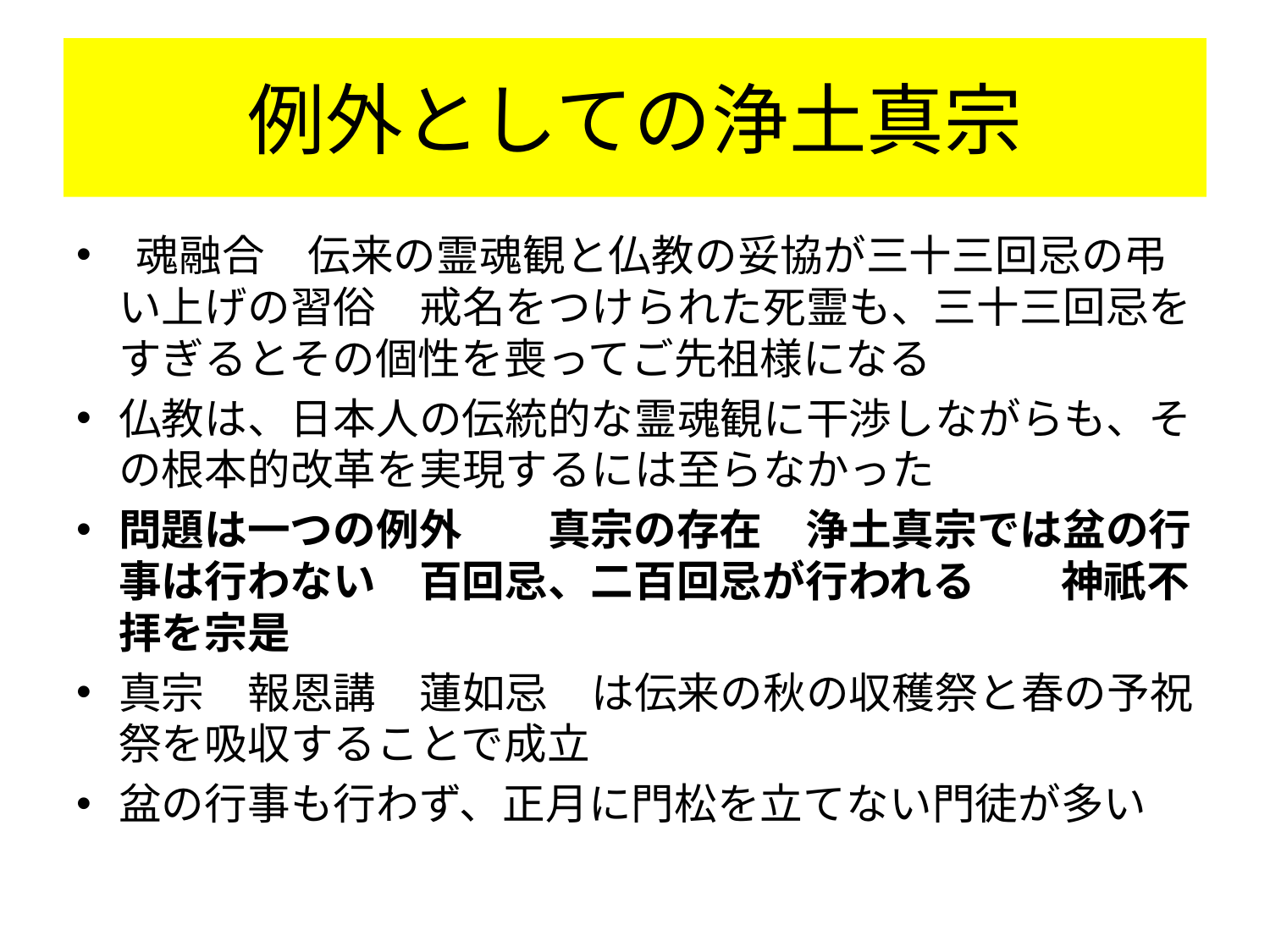

# 例外としての浄土真宗
 魂融合　伝来の霊魂観と仏教の妥協が三十三回忌の弔い上げの習俗　戒名をつけられた死霊も、三十三回忌をすぎるとその個性を喪ってご先祖様になる
仏教は、日本人の伝統的な霊魂観に干渉しながらも、その根本的改革を実現するには至らなかった
問題は一つの例外　　真宗の存在　浄土真宗では盆の行事は行わない　百回忌、二百回忌が行われる　　神祇不拝を宗是
真宗　報恩講　蓮如忌　は伝来の秋の収穫祭と春の予祝祭を吸収することで成立
盆の行事も行わず、正月に門松を立てない門徒が多い